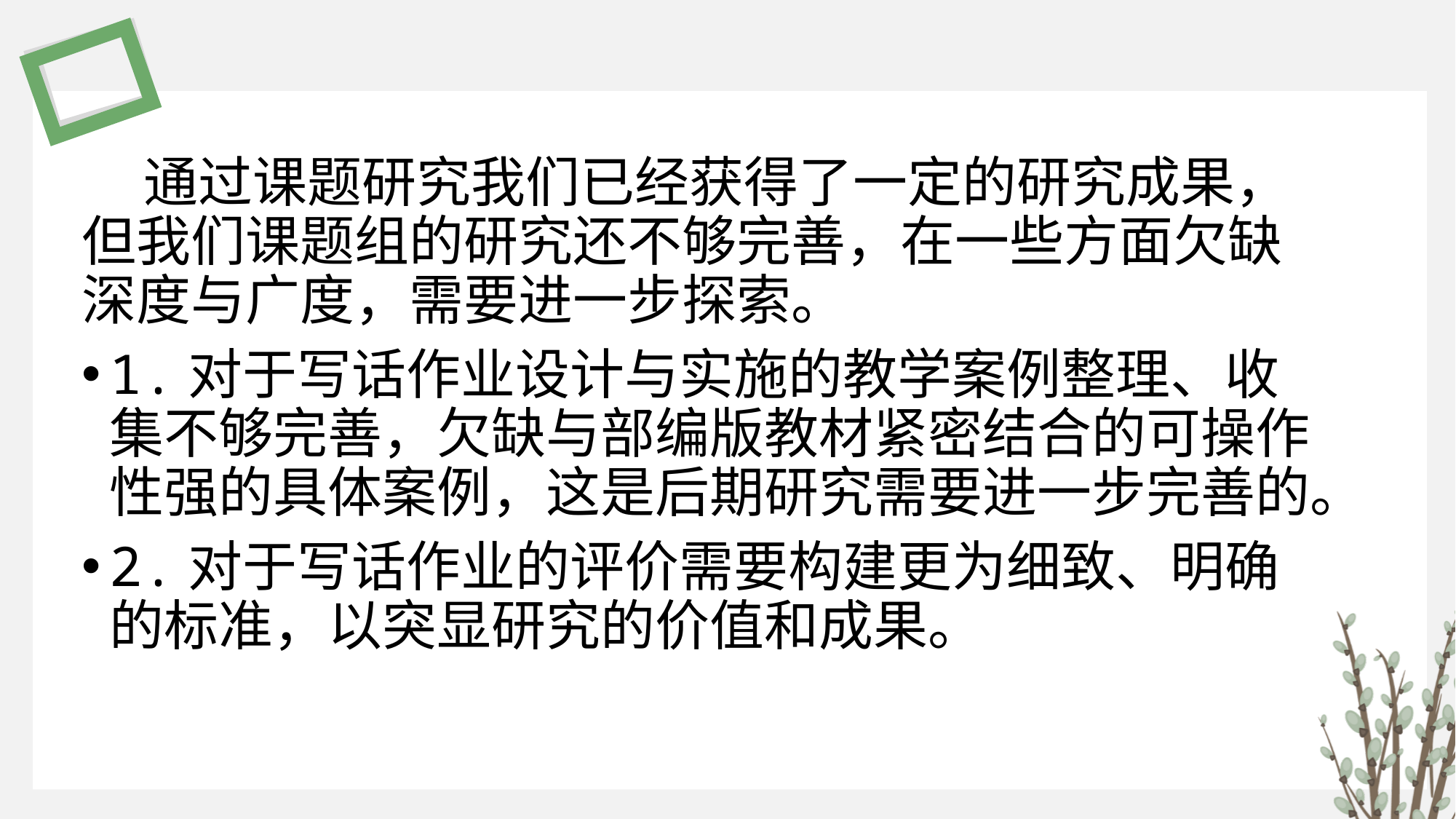

通过课题研究我们已经获得了一定的研究成果，但我们课题组的研究还不够完善，在一些方面欠缺深度与广度，需要进一步探索。
1.对于写话作业设计与实施的教学案例整理、收集不够完善，欠缺与部编版教材紧密结合的可操作性强的具体案例，这是后期研究需要进一步完善的。
2.对于写话作业的评价需要构建更为细致、明确的标准，以突显研究的价值和成果。